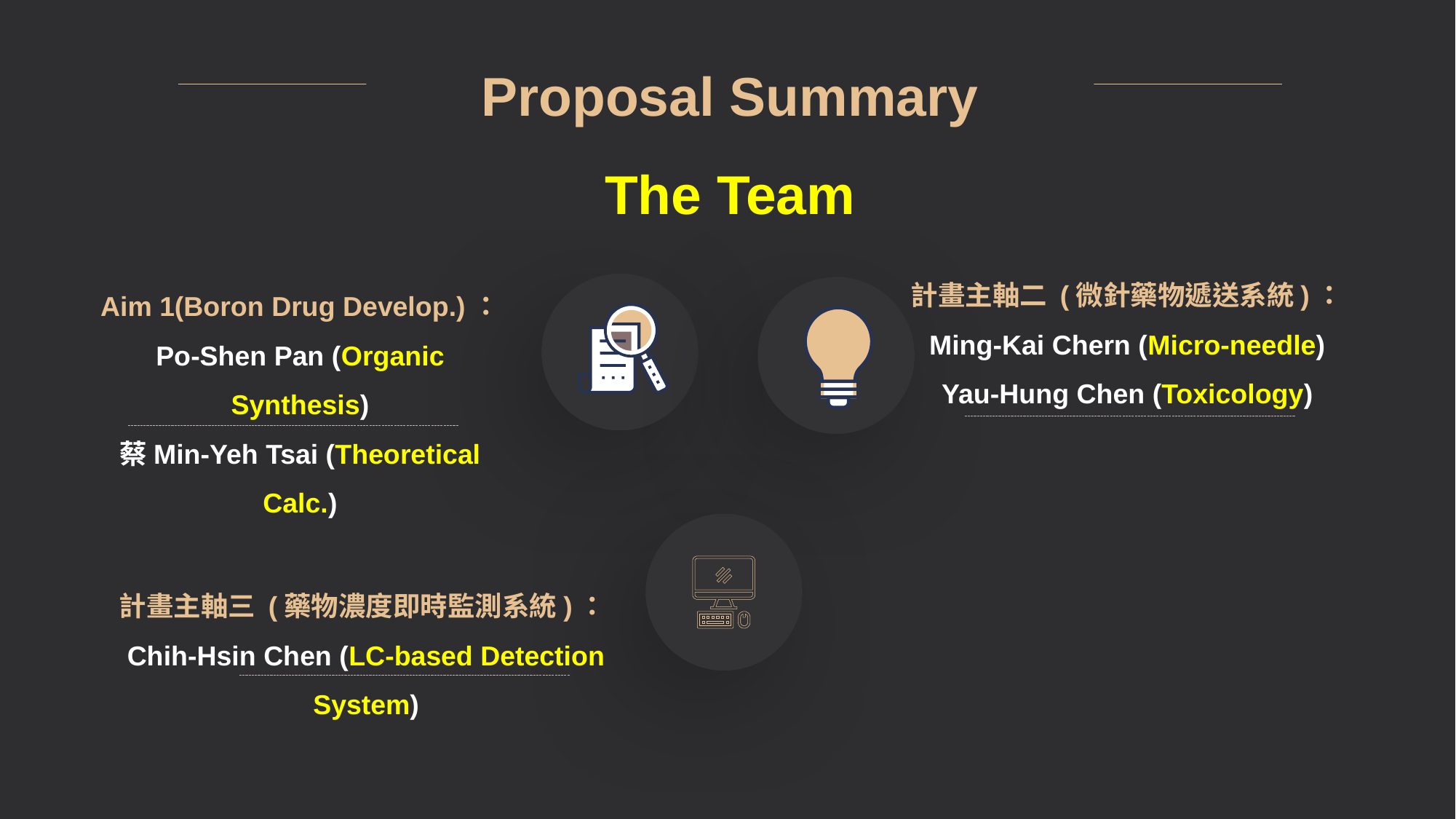

Proposal Summary
The Team
計畫主軸二 (微針藥物遞送系統)：
Ming-Kai Chern (Micro-needle)
Yau-Hung Chen (Toxicology)
Aim 1(Boron Drug Develop.)：
Po-Shen Pan (Organic Synthesis)
蔡Min-Yeh Tsai (Theoretical Calc.)

計畫主軸三 (藥物濃度即時監測系統)：Chih-Hsin Chen (LC-based Detection System)